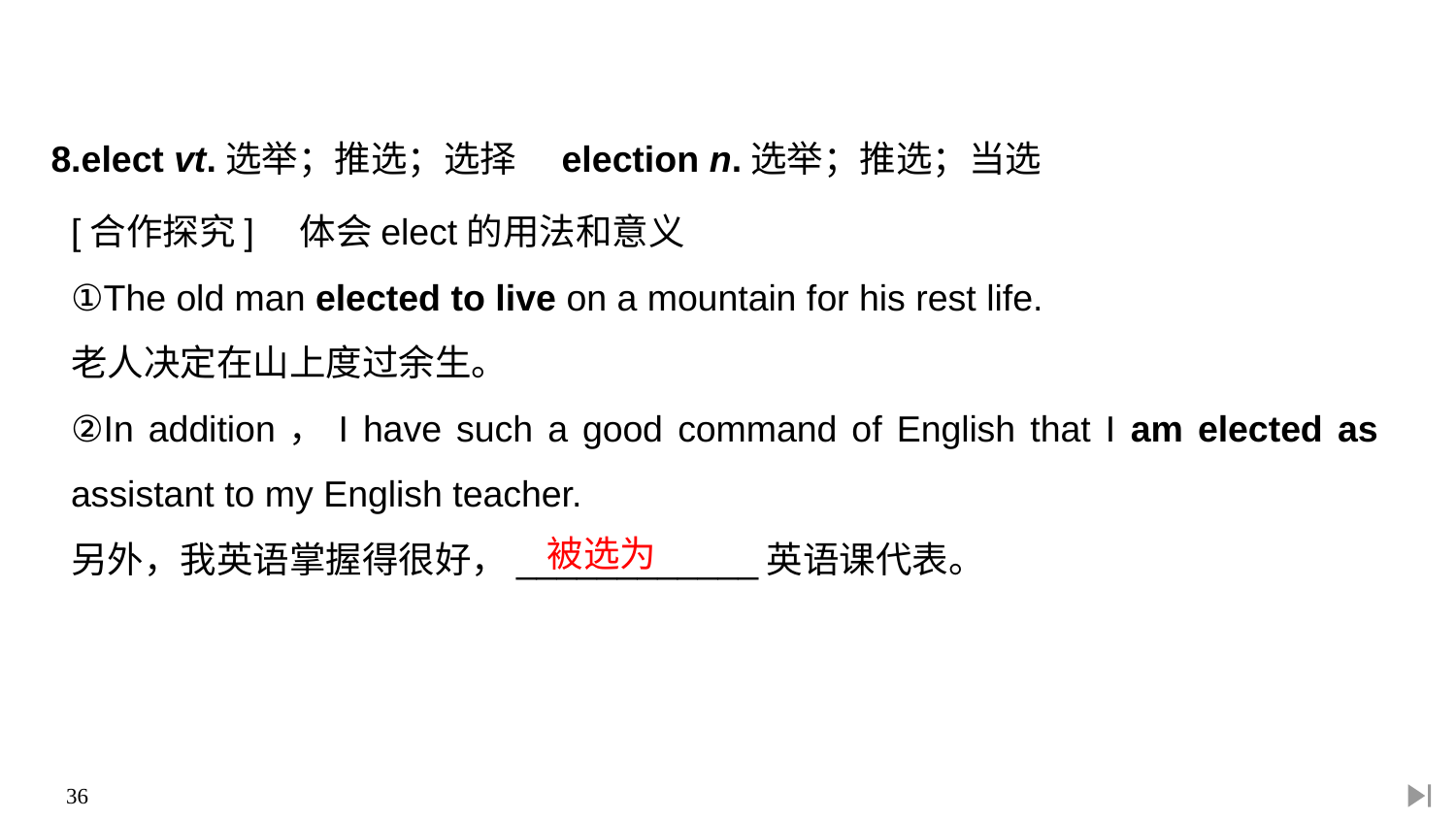

8.elect vt.选举；推选；选择　election n.选举；推选；当选
[合作探究]　体会elect的用法和意义
①The old man elected to live on a mountain for his rest life.
老人决定在山上度过余生。
②In addition，I have such a good command of English that I am elected as assistant to my English teacher.
另外，我英语掌握得很好，____________英语课代表。
被选为